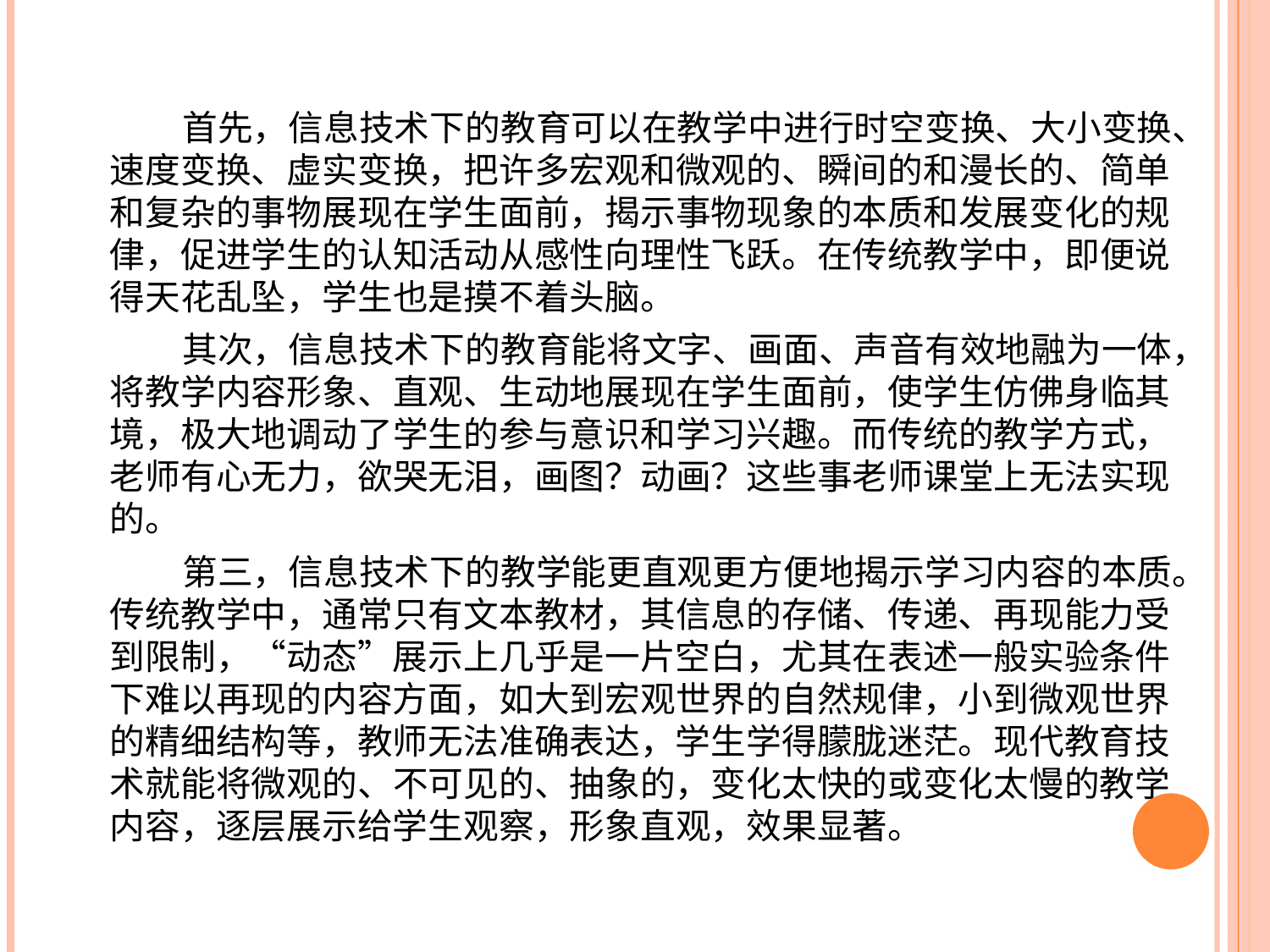

首先，信息技术下的教育可以在教学中进行时空变换、大小变换、速度变换、虚实变换，把许多宏观和微观的、瞬间的和漫长的、简单和复杂的事物展现在学生面前，揭示事物现象的本质和发展变化的规侓，促进学生的认知活动从感性向理性飞跃。在传统教学中，即便说得天花乱坠，学生也是摸不着头脑。
             其次，信息技术下的教育能将文字、画面、声音有效地融为一体，将教学内容形象、直观、生动地展现在学生面前，使学生仿佛身临其境，极大地调动了学生的参与意识和学习兴趣。而传统的教学方式，老师有心无力，欲哭无泪，画图？动画？这些事老师课堂上无法实现的。
             第三，信息技术下的教学能更直观更方便地揭示学习内容的本质。传统教学中，通常只有文本教材，其信息的存储、传递、再现能力受到限制，“动态”展示上几乎是一片空白，尤其在表述一般实验条件下难以再现的内容方面，如大到宏观世界的自然规侓，小到微观世界的精细结构等，教师无法准确表达，学生学得朦胧迷茫。现代教育技术就能将微观的、不可见的、抽象的，变化太快的或变化太慢的教学内容，逐层展示给学生观察，形象直观，效果显著。